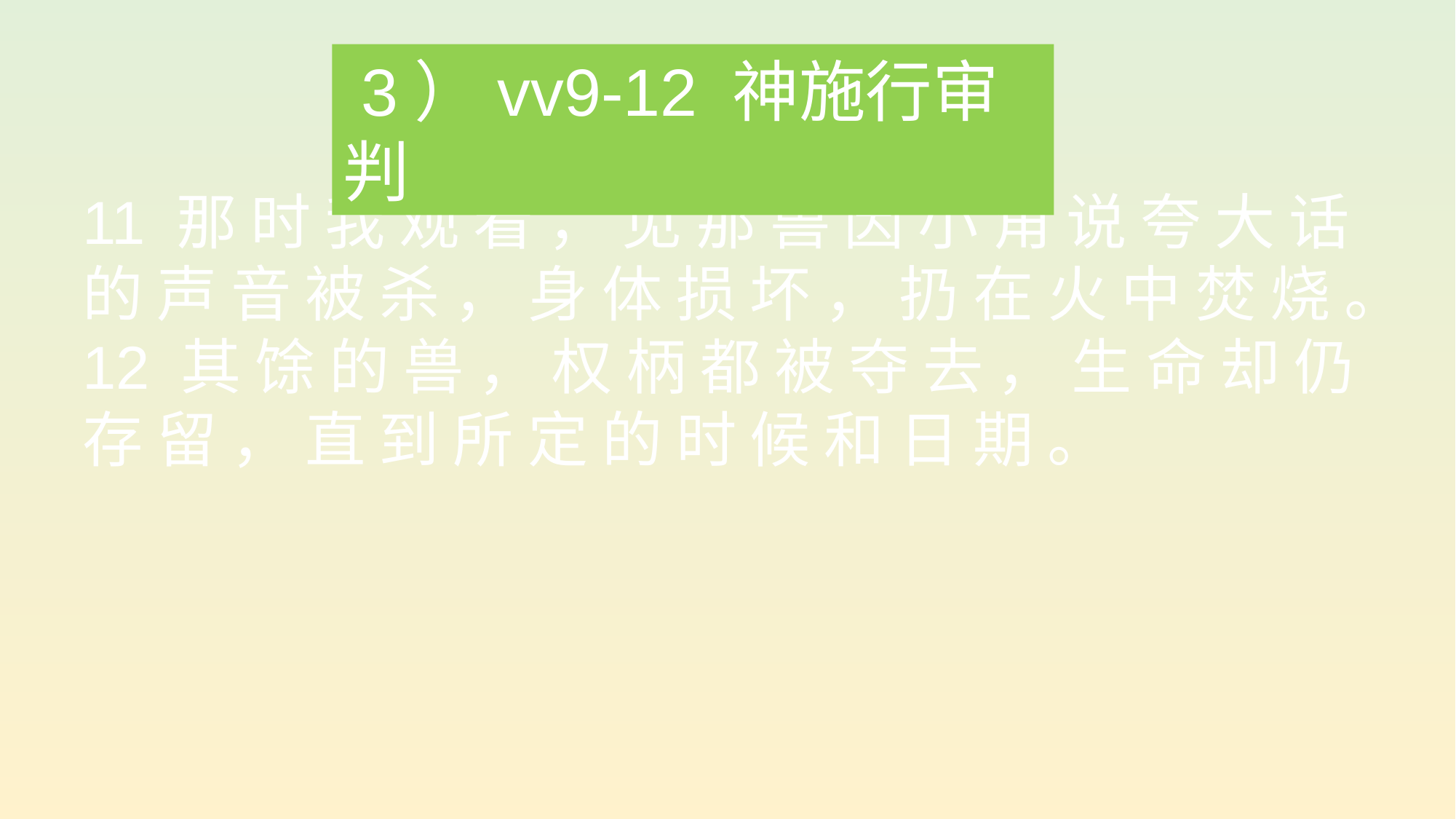

3）vv9-12 神施行审判
11 那 时 我 观 看 ， 见 那 兽 因 小 角 说 夸 大 话 的 声 音 被 杀 ， 身 体 损 坏 ， 扔 在 火 中 焚 烧 。
12 其 馀 的 兽 ， 权 柄 都 被 夺 去 ， 生 命 却 仍 存 留 ， 直 到 所 定 的 时 候 和 日 期 。